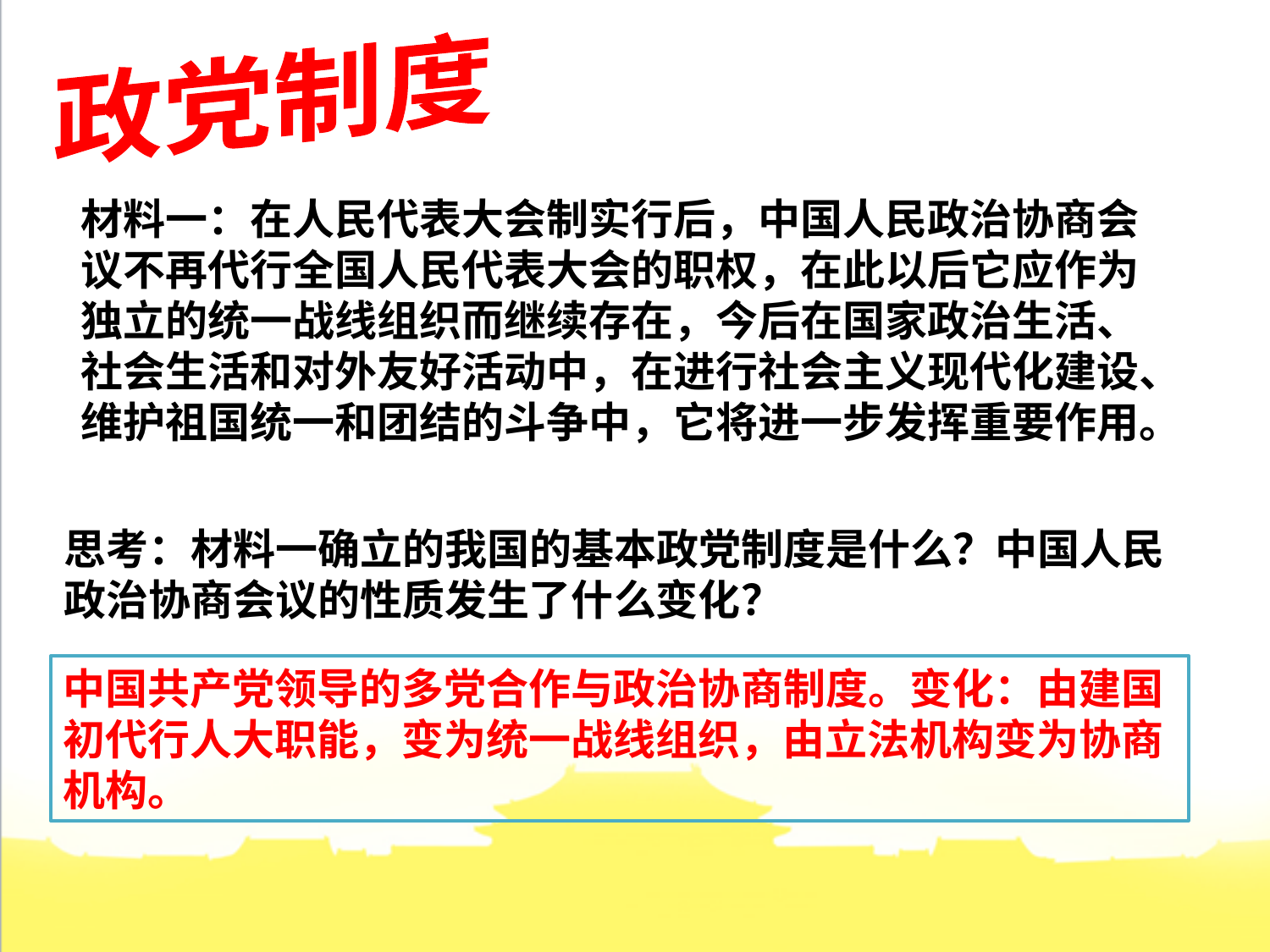

政党制度
材料一：在人民代表大会制实行后，中国人民政治协商会议不再代行全国人民代表大会的职权，在此以后它应作为独立的统一战线组织而继续存在，今后在国家政治生活、社会生活和对外友好活动中，在进行社会主义现代化建设、维护祖国统一和团结的斗争中，它将进一步发挥重要作用。

思考：材料一确立的我国的基本政党制度是什么？中国人民政治协商会议的性质发生了什么变化？
中国共产党领导的多党合作与政治协商制度。变化：由建国初代行人大职能，变为统一战线组织，由立法机构变为协商机构。